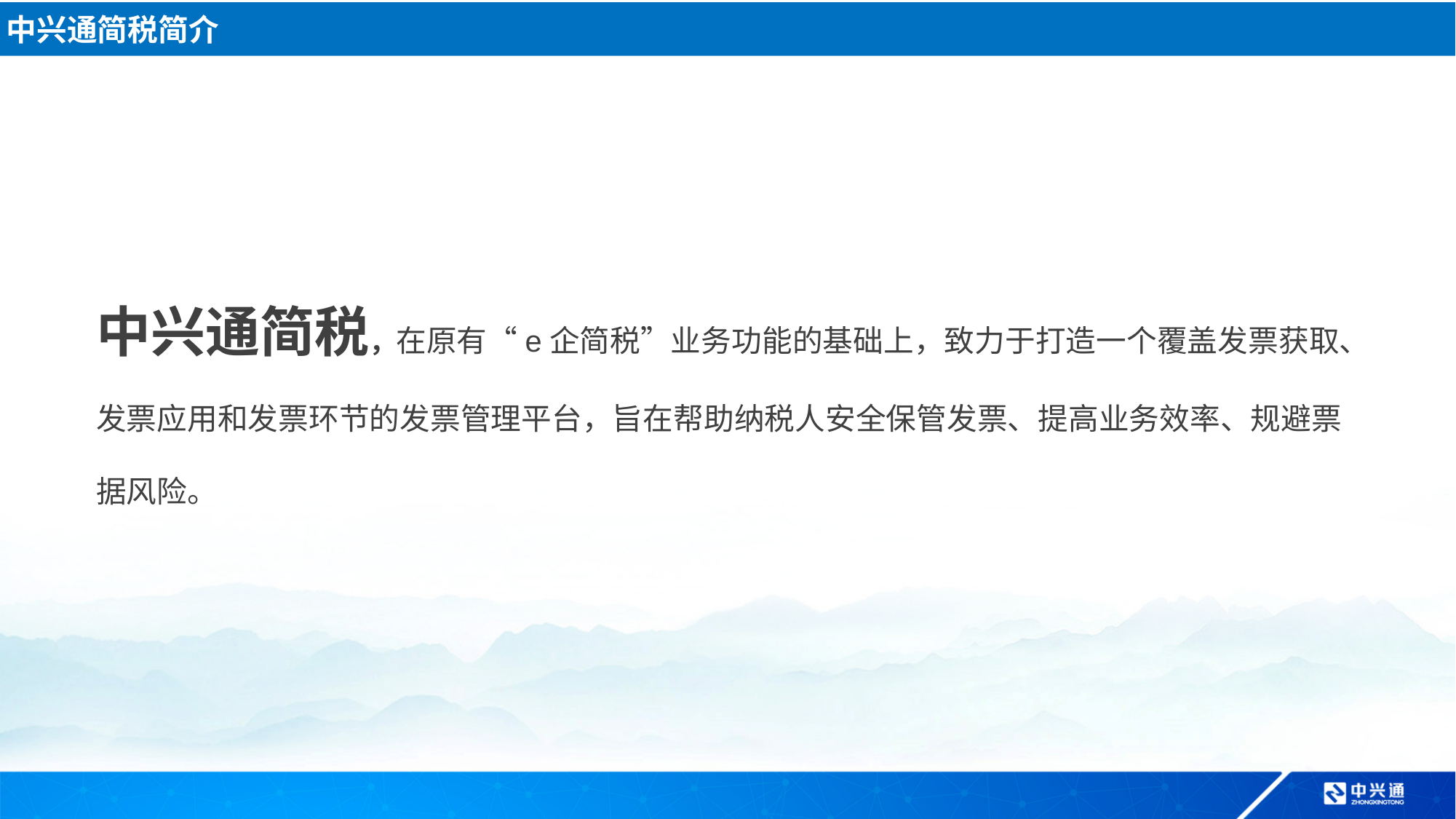

中兴通简税简介
中兴通简税，在原有“e企简税”业务功能的基础上，致力于打造一个覆盖发票获取、发票应用和发票环节的发票管理平台，旨在帮助纳税人安全保管发票、提高业务效率、规避票据风险。